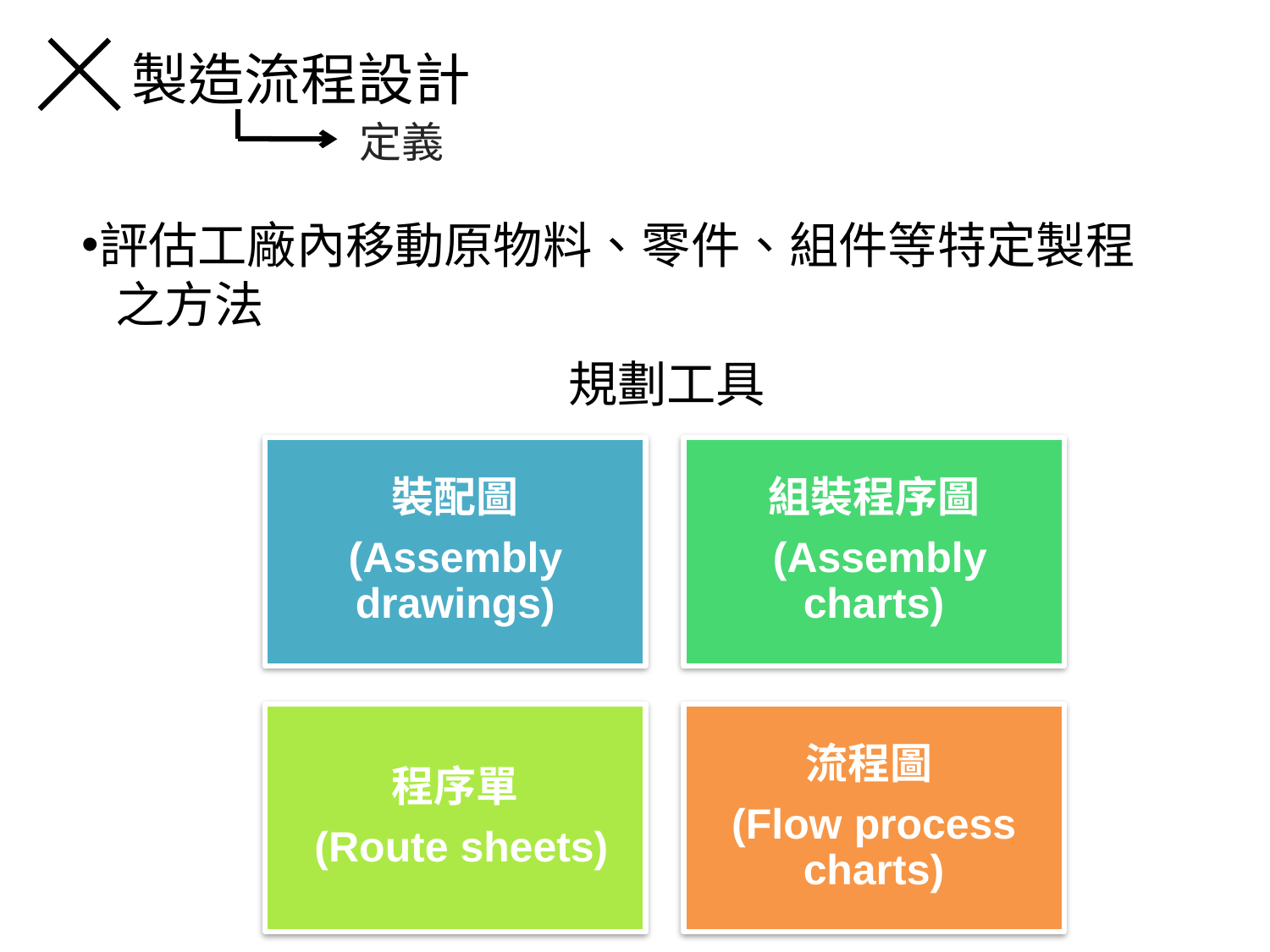

製造流程設計
定義
評估工廠內移動原物料、零件、組件等特定製程
  之方法
規劃工具
裝配圖
(Assembly drawings)
組裝程序圖
 (Assembly charts)
程序單
 (Route sheets)
流程圖
(Flow process charts)